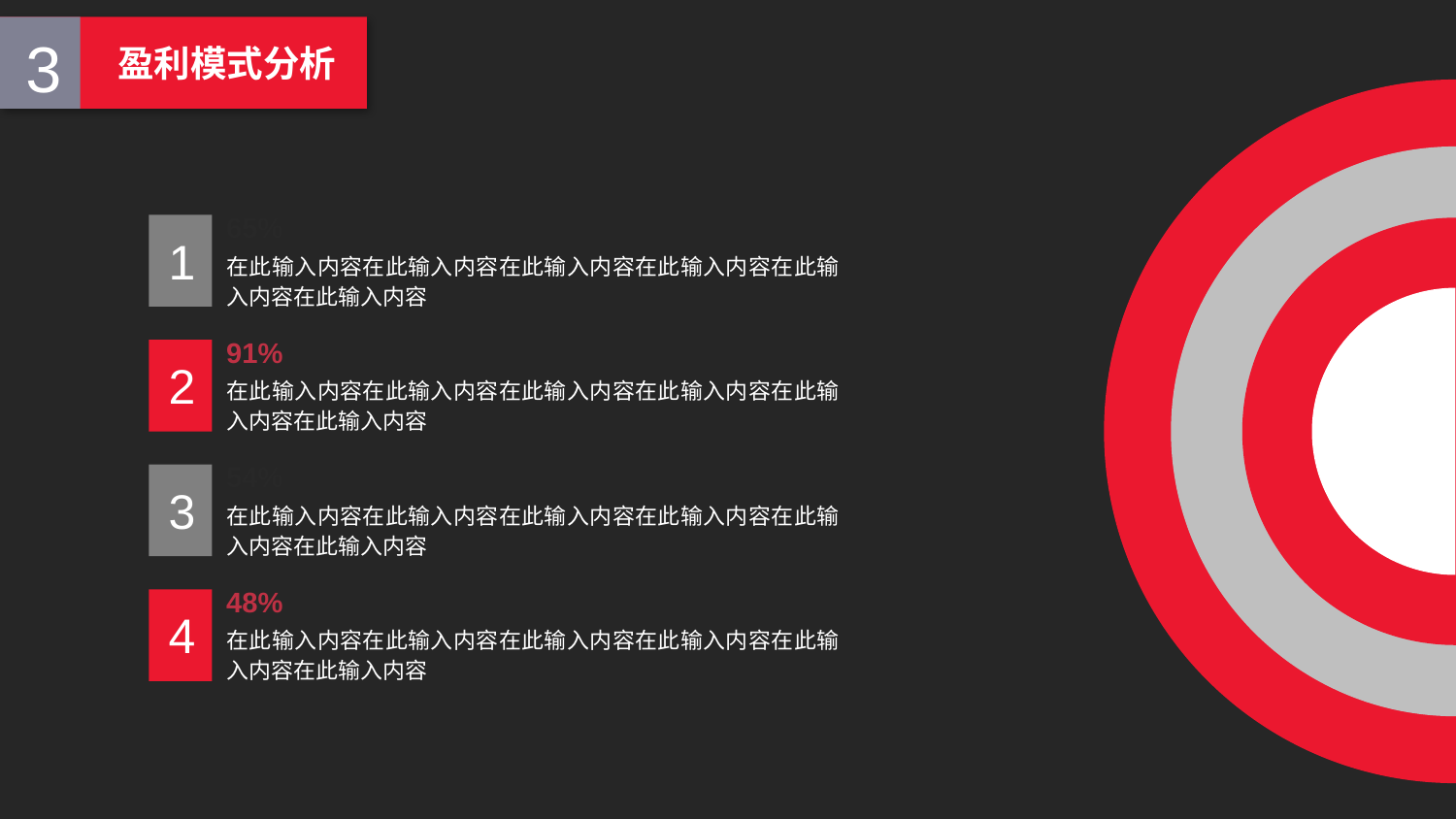

盈利模式分析
3

65%
在此输入内容在此输入内容在此输入内容在此输入内容在此输入内容在此输入内容

1

91%
在此输入内容在此输入内容在此输入内容在此输入内容在此输入内容在此输入内容

2
54%
在此输入内容在此输入内容在此输入内容在此输入内容在此输入内容在此输入内容

3
48%
在此输入内容在此输入内容在此输入内容在此输入内容在此输入内容在此输入内容

4